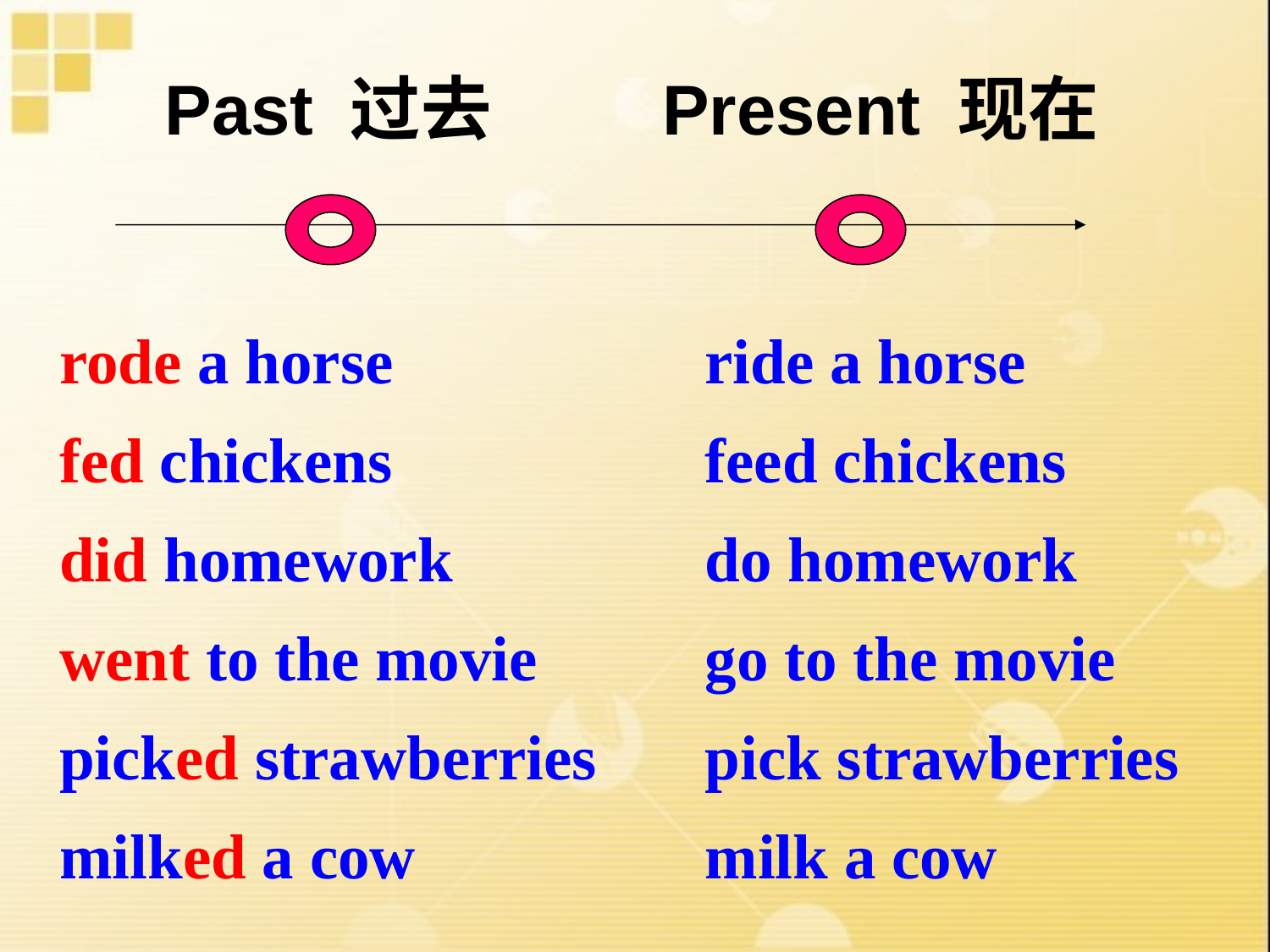

Past 过去
Present 现在

 rode a horse
 fed chickens
 did homework
 went to the movie
 picked strawberries
 milked a cow
 ride a horse
 feed chickens
 do homework
 go to the movie
 pick strawberries
 milk a cow